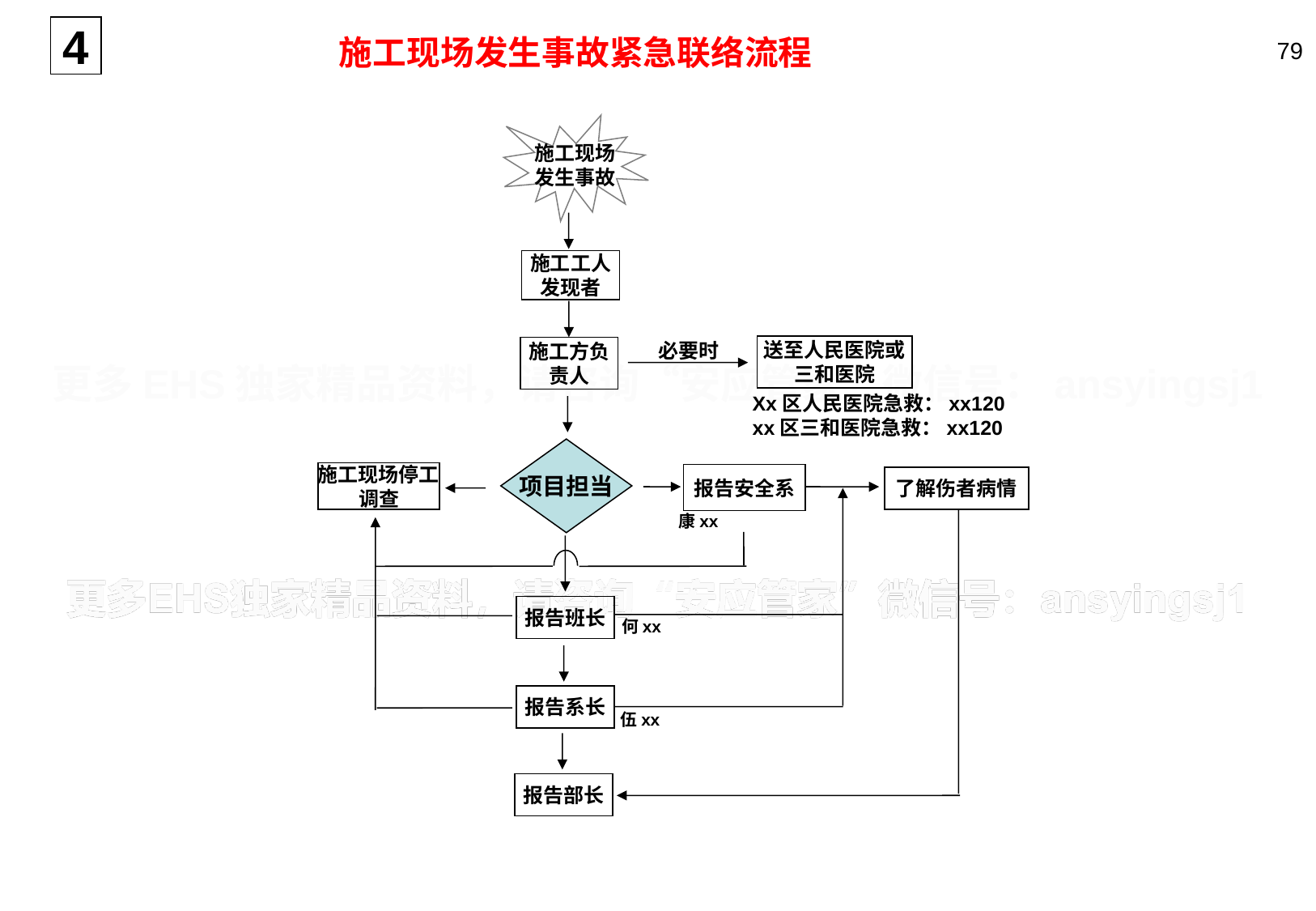

4
施工现场发生事故紧急联络流程
施工现场
发生事故

施工工人发现者

必要时
送至人民医院或三和医院
施工方负责人

Xx区人民医院急救：xx120
xx区三和医院急救：xx120

项目担当
施工现场停工调查
报告安全系
了解伤者病情

康xx

报告班长
何xx

报告系长
伍xx

报告部长

79